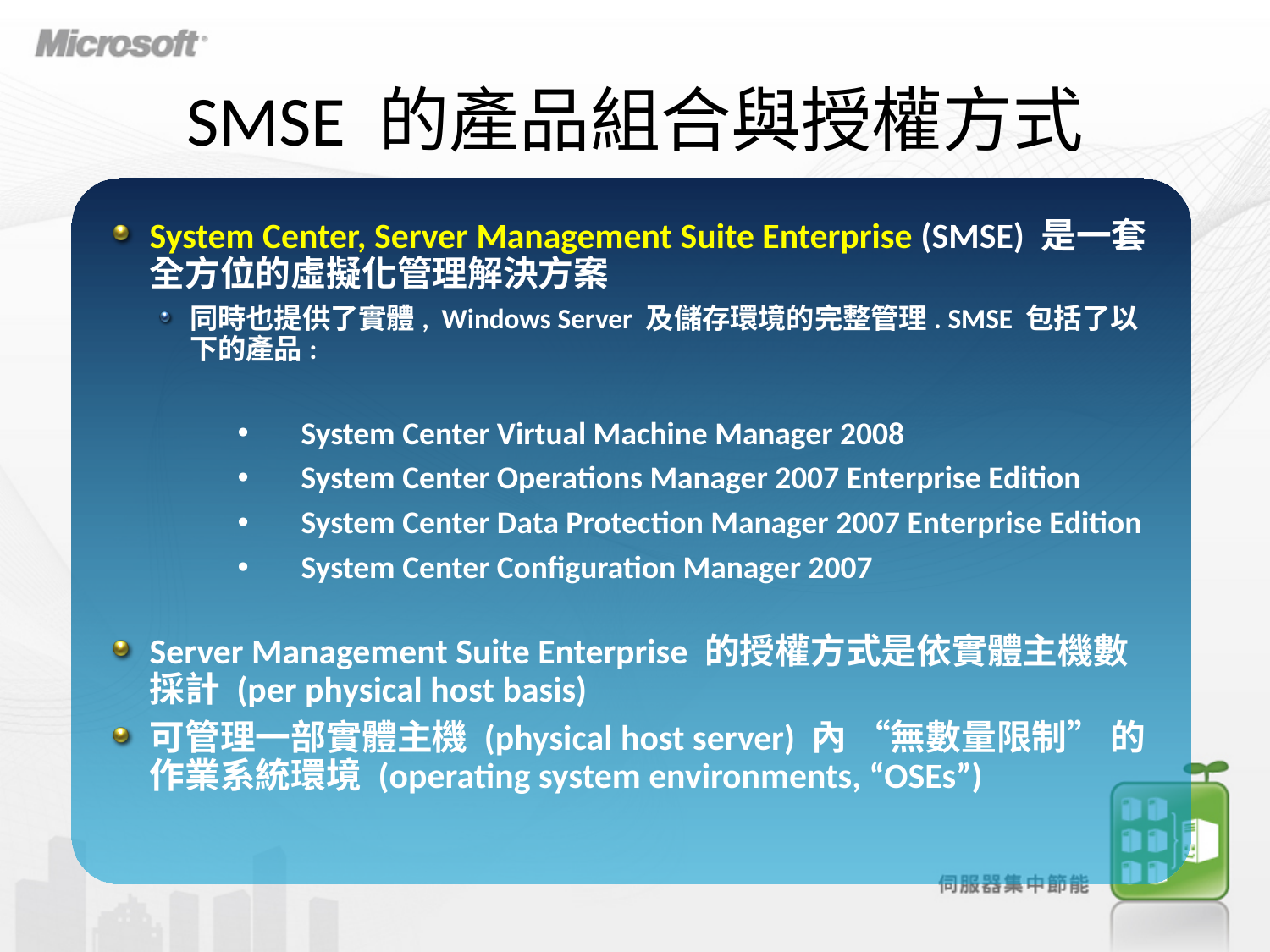

# SMSE 的產品組合與授權方式
System Center, Server Management Suite Enterprise (SMSE) 是一套全方位的虛擬化管理解決方案
同時也提供了實體,  Windows Server 及儲存環境的完整管理. SMSE 包括了以下的產品:

System Center Virtual Machine Manager 2008
System Center Operations Manager 2007 Enterprise Edition
System Center Data Protection Manager 2007 Enterprise Edition
System Center Configuration Manager 2007

Server Management Suite Enterprise 的授權方式是依實體主機數採計 (per physical host basis)
可管理一部實體主機 (physical host server) 內 “無數量限制” 的作業系統環境 (operating system environments, “OSEs”)